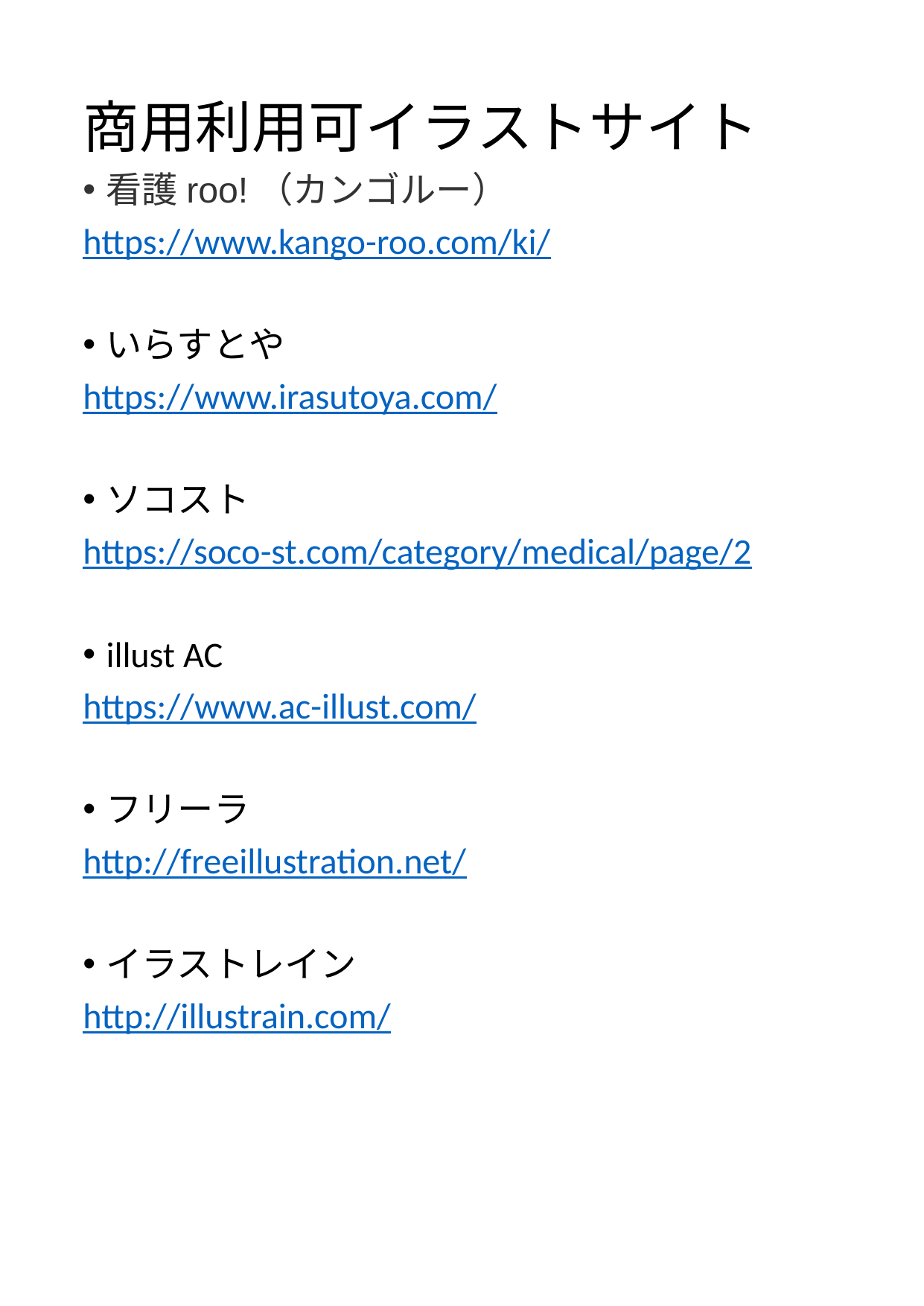

# 商用利用可イラストサイト
看護roo!（カンゴルー）
https://www.kango-roo.com/ki/

いらすとや
https://www.irasutoya.com/

ソコスト
https://soco-st.com/category/medical/page/2

illust AC
https://www.ac-illust.com/

フリーラ
http://freeillustration.net/

イラストレイン
http://illustrain.com/